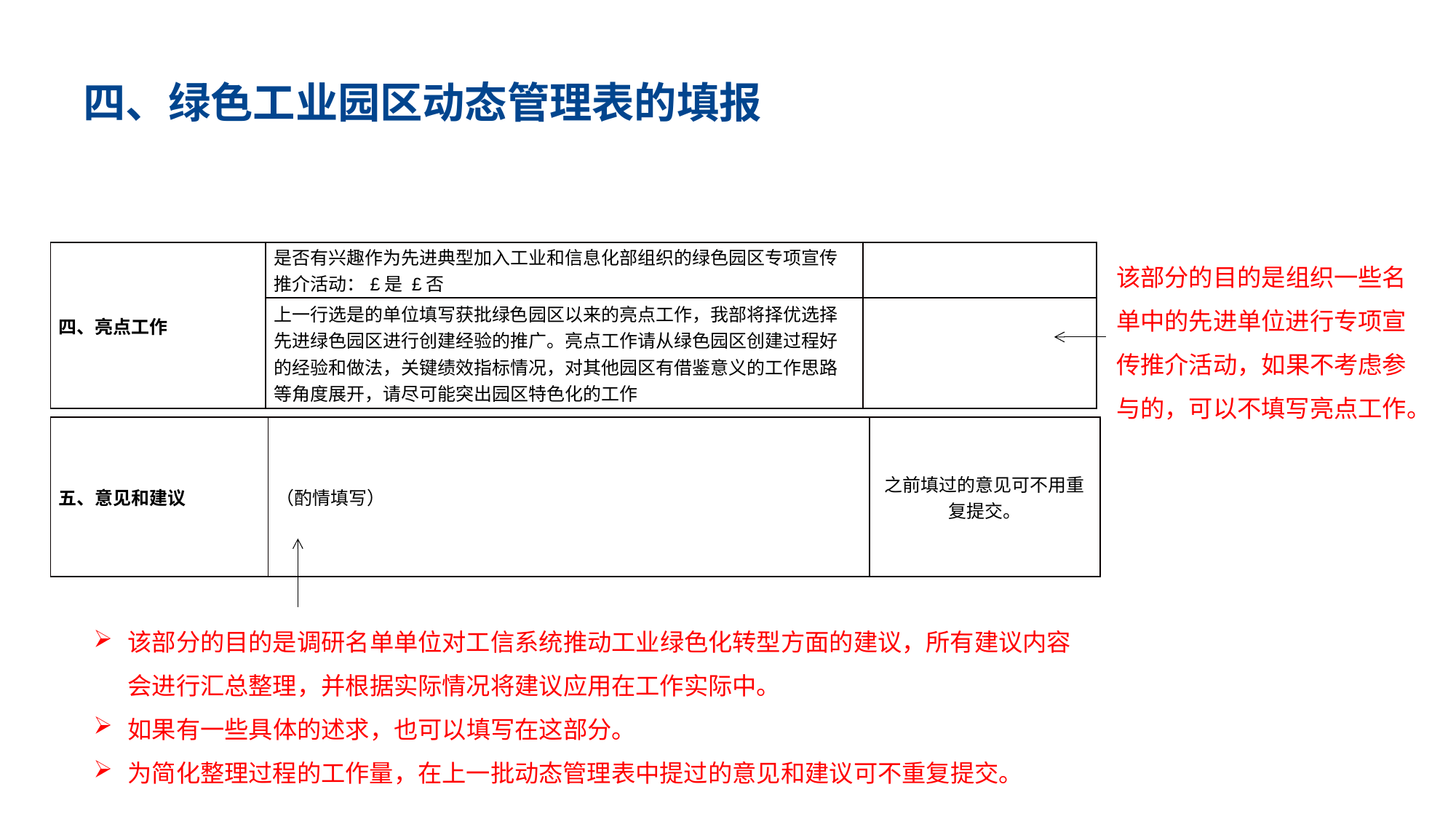

# 四、绿色工业园区动态管理表的填报
| 四、亮点工作 | 是否有兴趣作为先进典型加入工业和信息化部组织的绿色园区专项宣传推介活动：£是 £否 |  |
| --- | --- | --- |
|  | 上一行选是的单位填写获批绿色园区以来的亮点工作，我部将择优选择先进绿色园区进行创建经验的推广。亮点工作请从绿色园区创建过程好的经验和做法，关键绩效指标情况，对其他园区有借鉴意义的工作思路等角度展开，请尽可能突出园区特色化的工作 |  |
该部分的目的是组织一些名单中的先进单位进行专项宣传推介活动，如果不考虑参与的，可以不填写亮点工作。

| 五、意见和建议 | （酌情填写） | 之前填过的意见可不用重复提交。 |
| --- | --- | --- |
该部分的目的是调研名单单位对工信系统推动工业绿色化转型方面的建议，所有建议内容会进行汇总整理，并根据实际情况将建议应用在工作实际中。
如果有一些具体的述求，也可以填写在这部分。
为简化整理过程的工作量，在上一批动态管理表中提过的意见和建议可不重复提交。